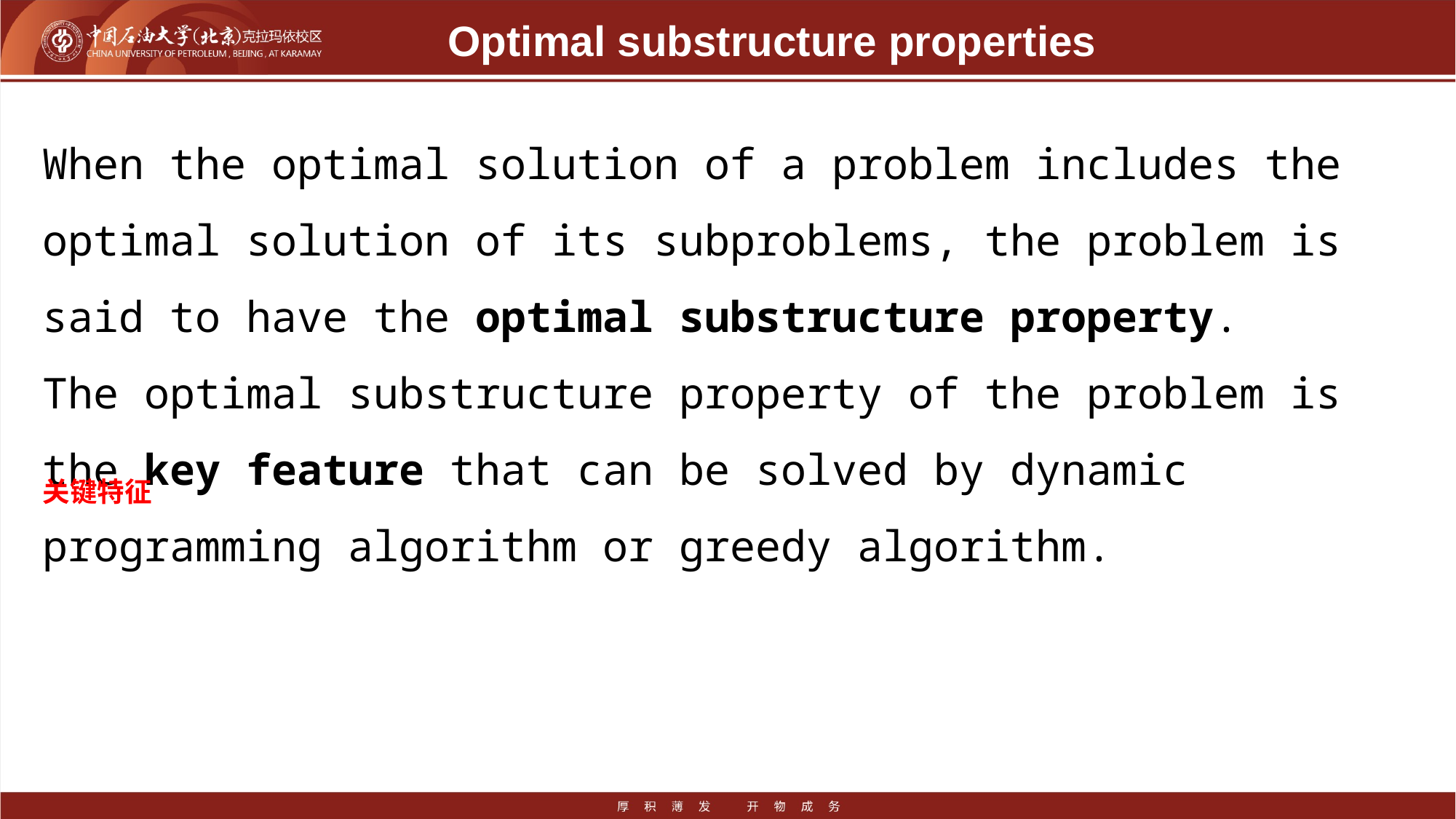

# Optimal substructure properties
When the optimal solution of a problem includes the optimal solution of its subproblems, the problem is said to have the optimal substructure property.
The optimal substructure property of the problem is the key feature that can be solved by dynamic programming algorithm or greedy algorithm.
关键特征